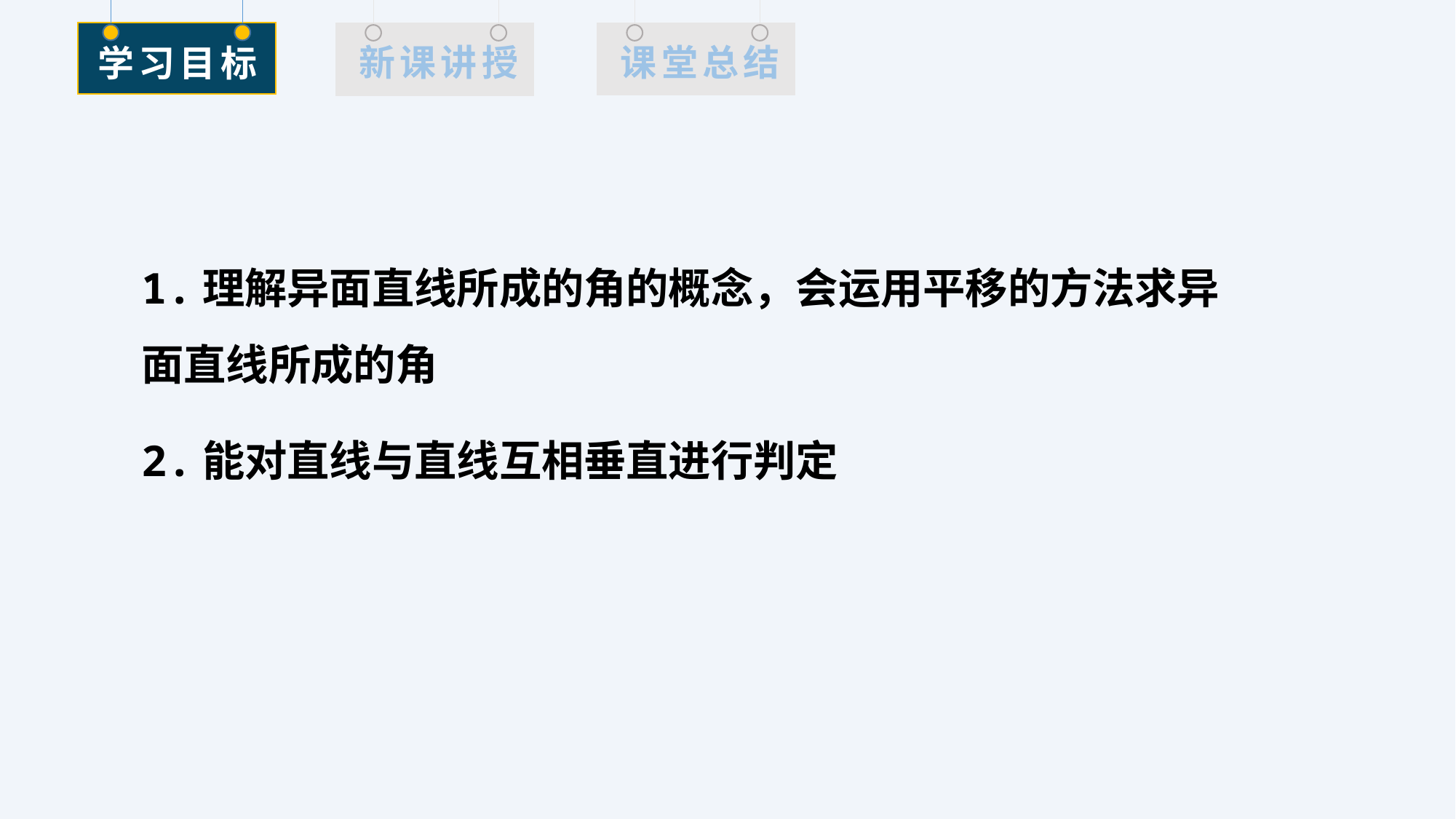

1.理解异面直线所成的角的概念，会运用平移的方法求异面直线所成的角
2.能对直线与直线互相垂直进行判定